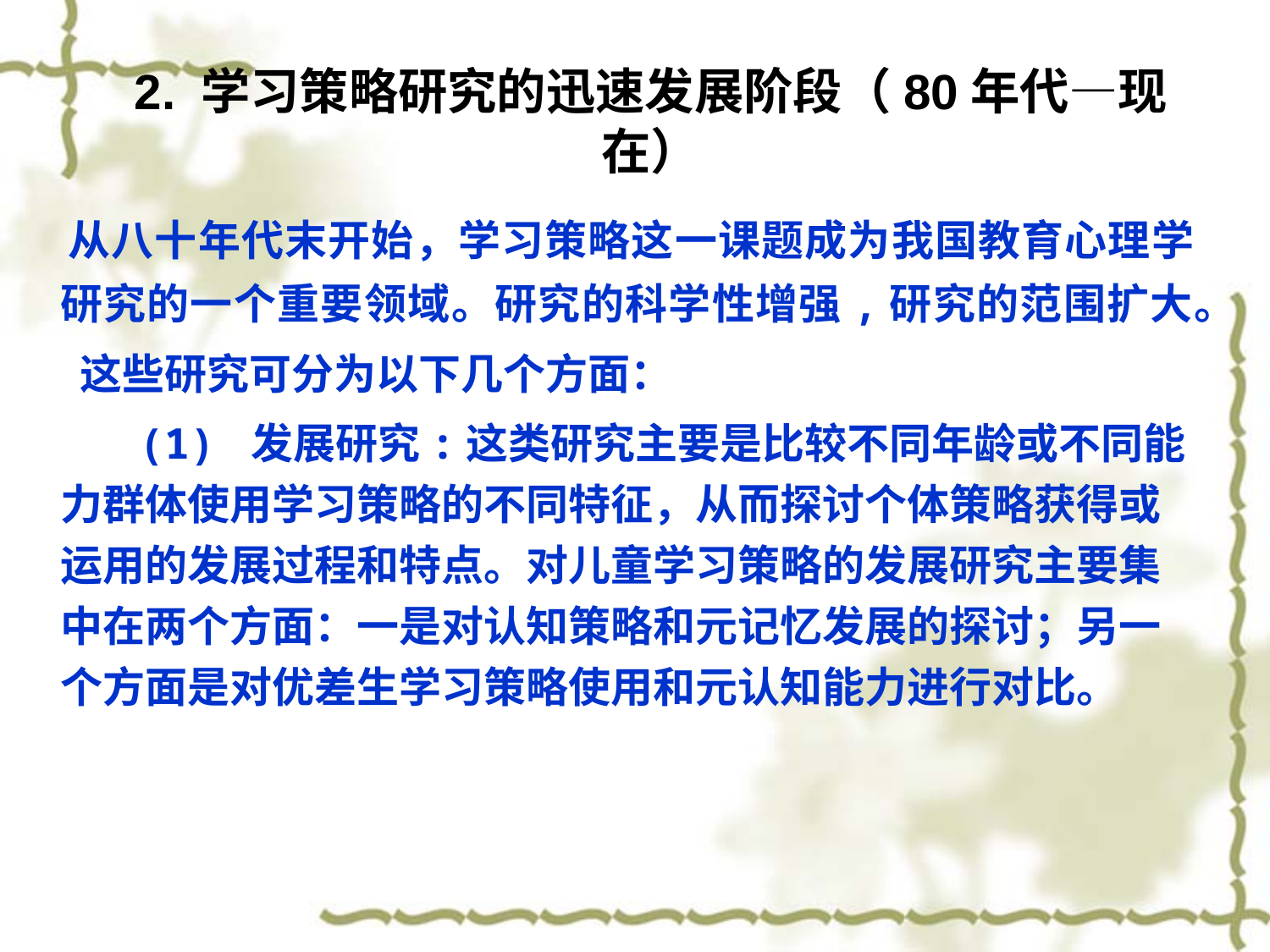

# 2. 学习策略研究的迅速发展阶段（80年代—现在）
   从八十年代末开始，学习策略这一课题成为我国教育心理学研究的一个重要领域。研究的科学性增强,研究的范围扩大。
      这些研究可分为以下几个方面：
     (1) 发展研究:这类研究主要是比较不同年龄或不同能力群体使用学习策略的不同特征，从而探讨个体策略获得或运用的发展过程和特点。对儿童学习策略的发展研究主要集中在两个方面：一是对认知策略和元记忆发展的探讨；另一个方面是对优差生学习策略使用和元认知能力进行对比。